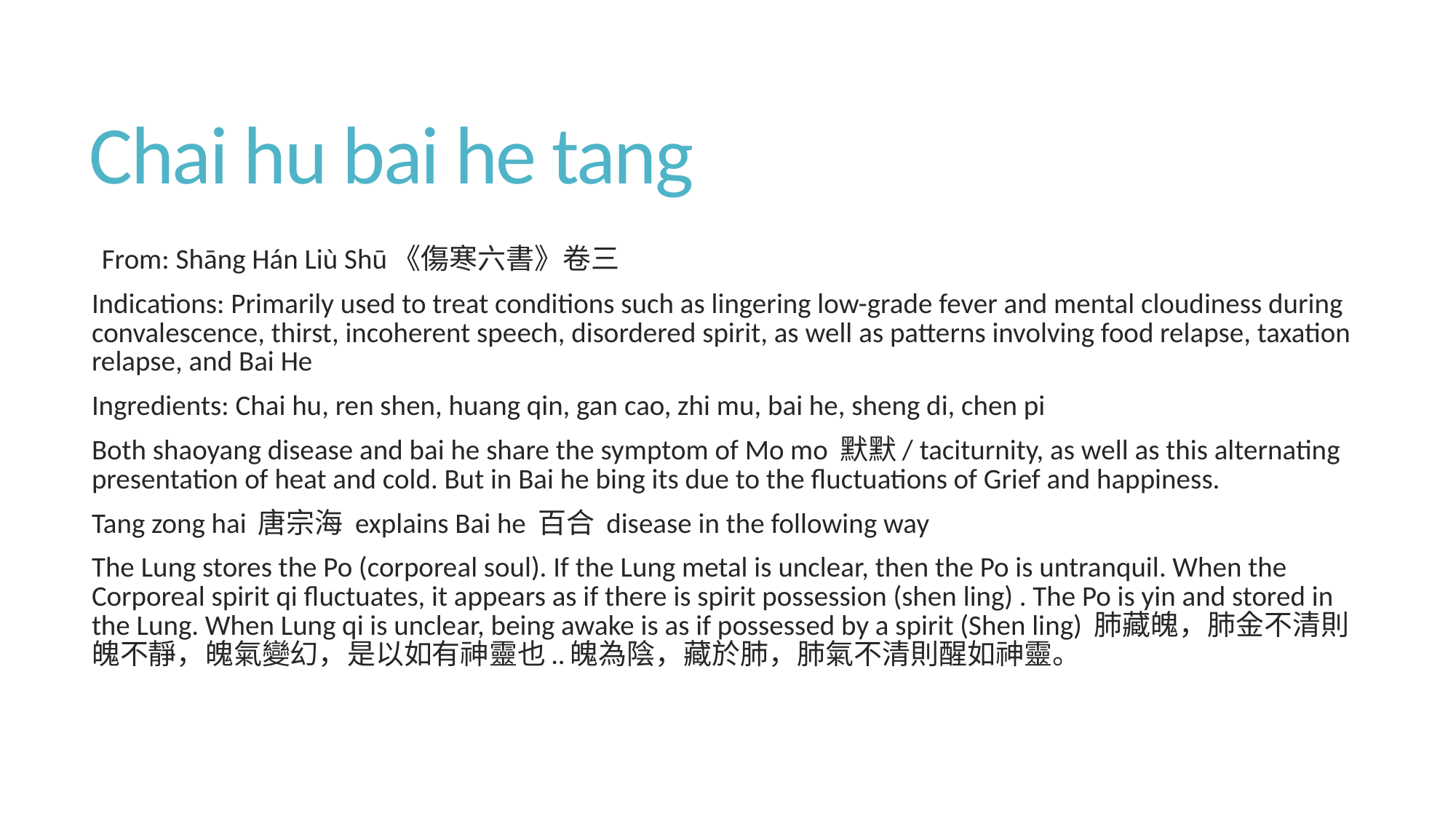

# Chai hu bai he tang
From: Shāng Hán Liù Shū《傷寒六書》卷三
Indications: Primarily used to treat conditions such as lingering low-grade fever and mental cloudiness during convalescence, thirst, incoherent speech, disordered spirit, as well as patterns involving food relapse, taxation relapse, and Bai He
Ingredients: Chai hu, ren shen, huang qin, gan cao, zhi mu, bai he, sheng di, chen pi
Both shaoyang disease and bai he share the symptom of Mo mo 默默/ taciturnity, as well as this alternating presentation of heat and cold. But in Bai he bing its due to the fluctuations of Grief and happiness.
Tang zong hai 唐宗海 explains Bai he 百合 disease in the following way
The Lung stores the Po (corporeal soul). If the Lung metal is unclear, then the Po is untranquil. When the Corporeal spirit qi fluctuates, it appears as if there is spirit possession (shen ling) . The Po is yin and stored in the Lung. When Lung qi is unclear, being awake is as if possessed by a spirit (Shen ling) 肺藏魄，肺金不清則魄不靜，魄氣變幻，是以如有神靈也..魄為陰，藏於肺，肺氣不清則醒如神靈。